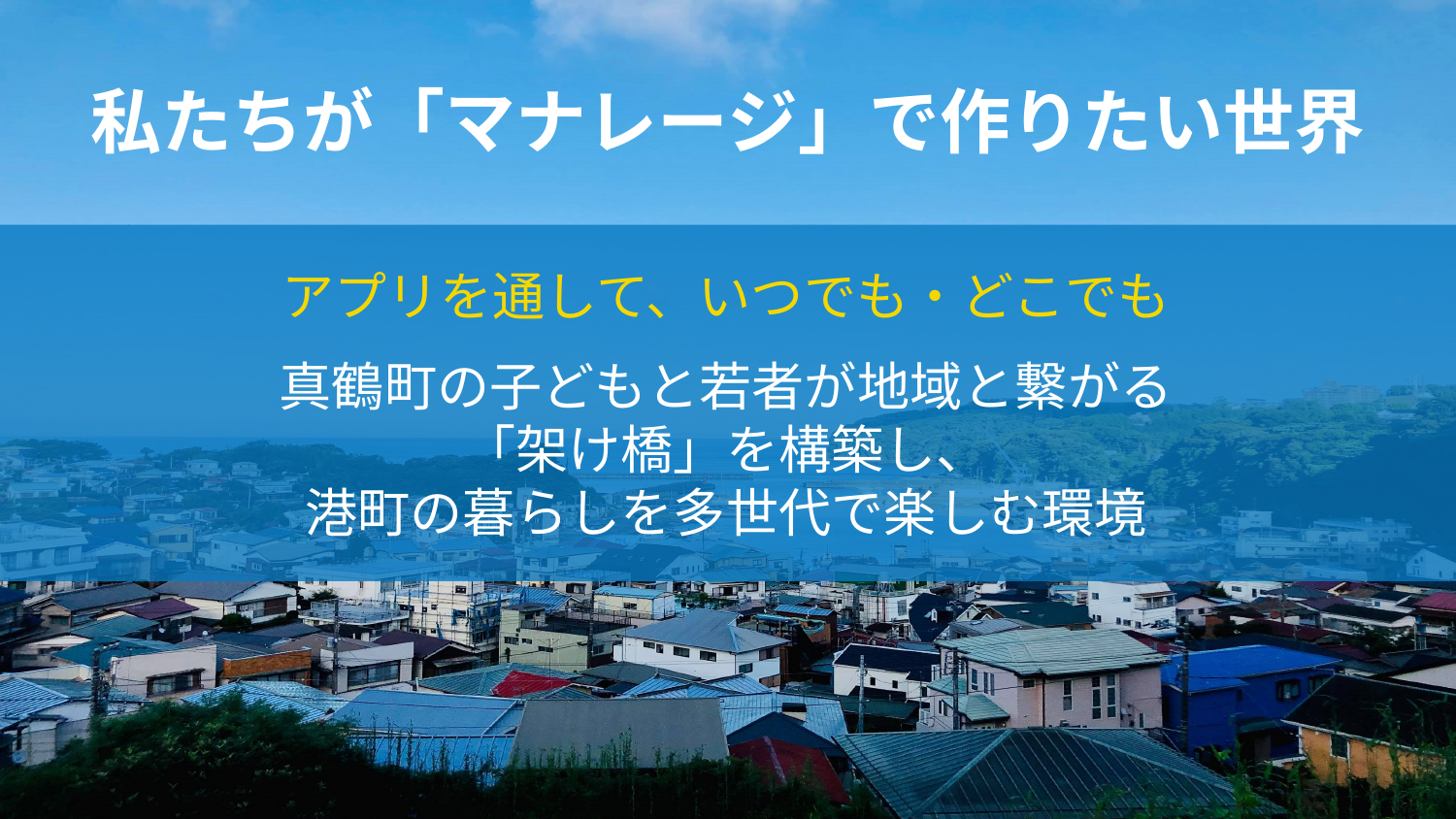

# 私たちが「マナレージ」で作りたい世界
アプリを通して、いつでも・どこでも

真鶴町の子どもと若者が地域と繋がる
「架け橋」を構築し、
港町の暮らしを多世代で楽しむ環境